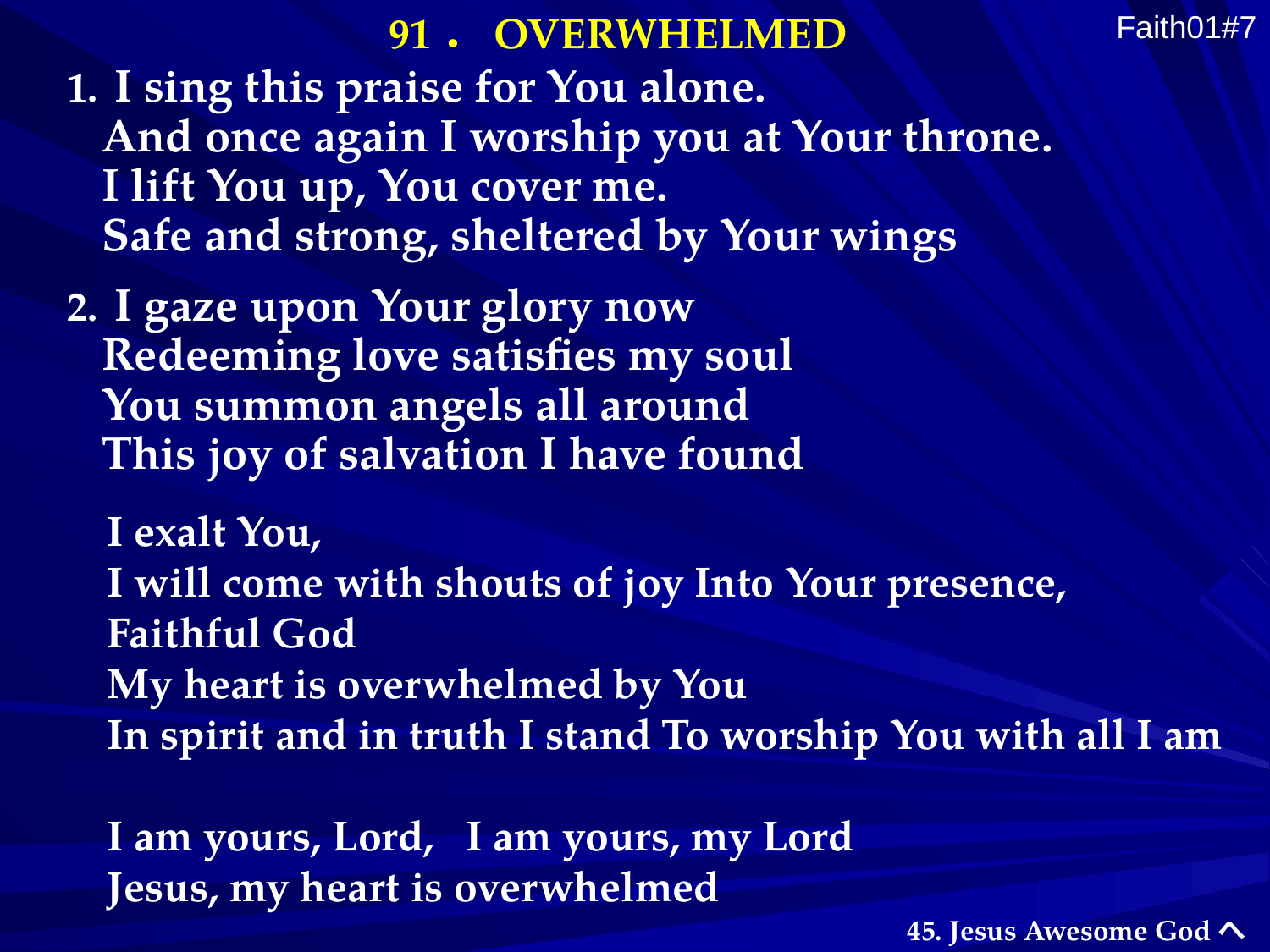

91．OVERWHELMED
Faith01#7
I sing this praise for You alone.
   And once again I worship you at Your throne.
   I lift You up, You cover me.
   Safe and strong, sheltered by Your wings
I gaze upon Your glory now
   Redeeming love satisfies my soul
   You summon angels all around
   This joy of salvation I have found
I exalt You,
I will come with shouts of joy Into Your presence,
Faithful God
My heart is overwhelmed by You
In spirit and in truth I stand To worship You with all I am

I am yours, Lord,   I am yours, my Lord
Jesus, my heart is overwhelmed
45. Jesus Awesome Godへ